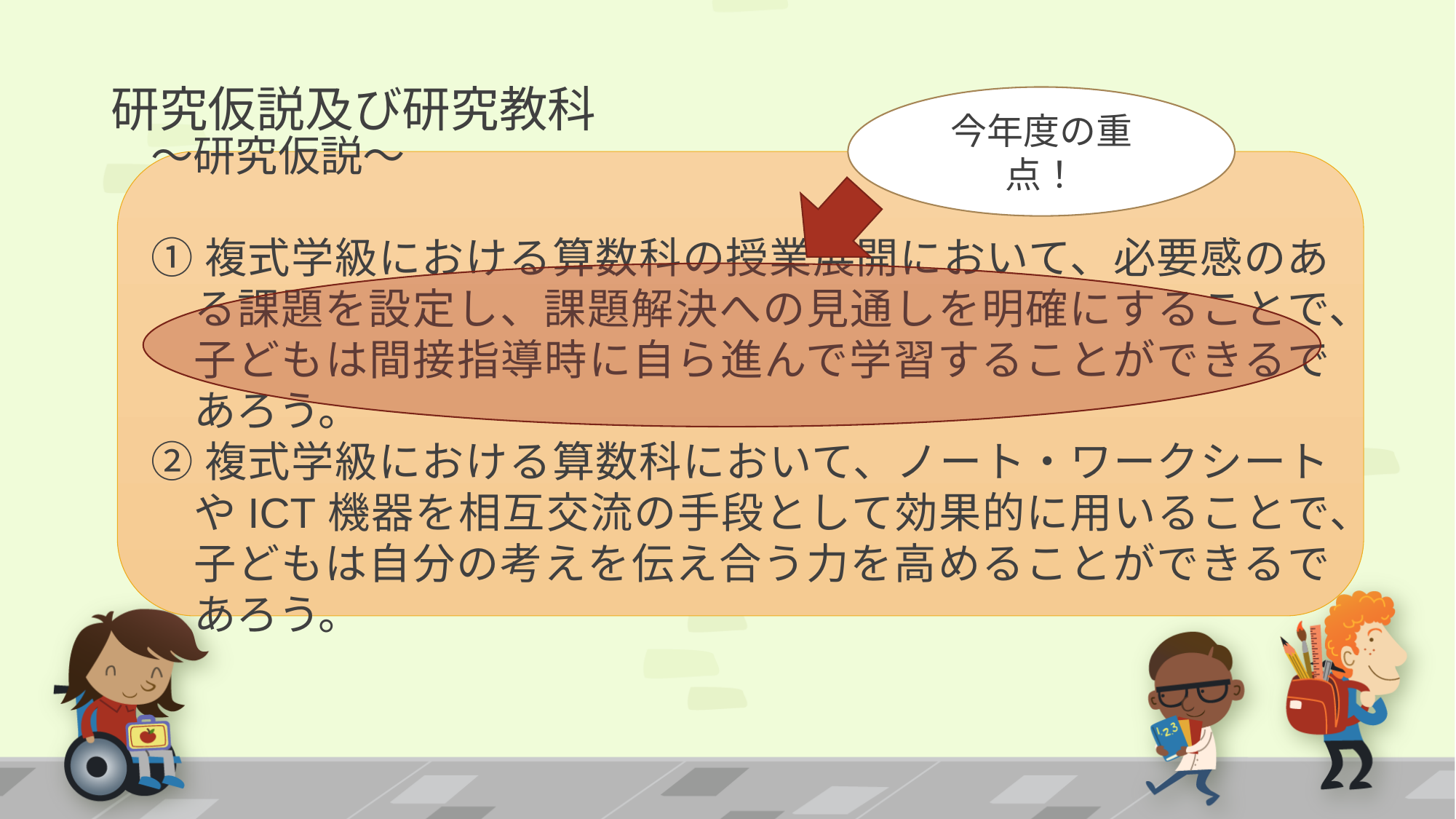

# 研究仮説及び研究教科
今年度の重点！
～研究仮説～

①複式学級における算数科の授業展開において、必要感のある課題を設定し、課題解決への見通しを明確にすることで、子どもは間接指導時に自ら進んで学習することができるであろう。
②複式学級における算数科において、ノート・ワークシートやICT機器を相互交流の手段として効果的に用いることで、子どもは自分の考えを伝え合う力を高めることができるであろう。